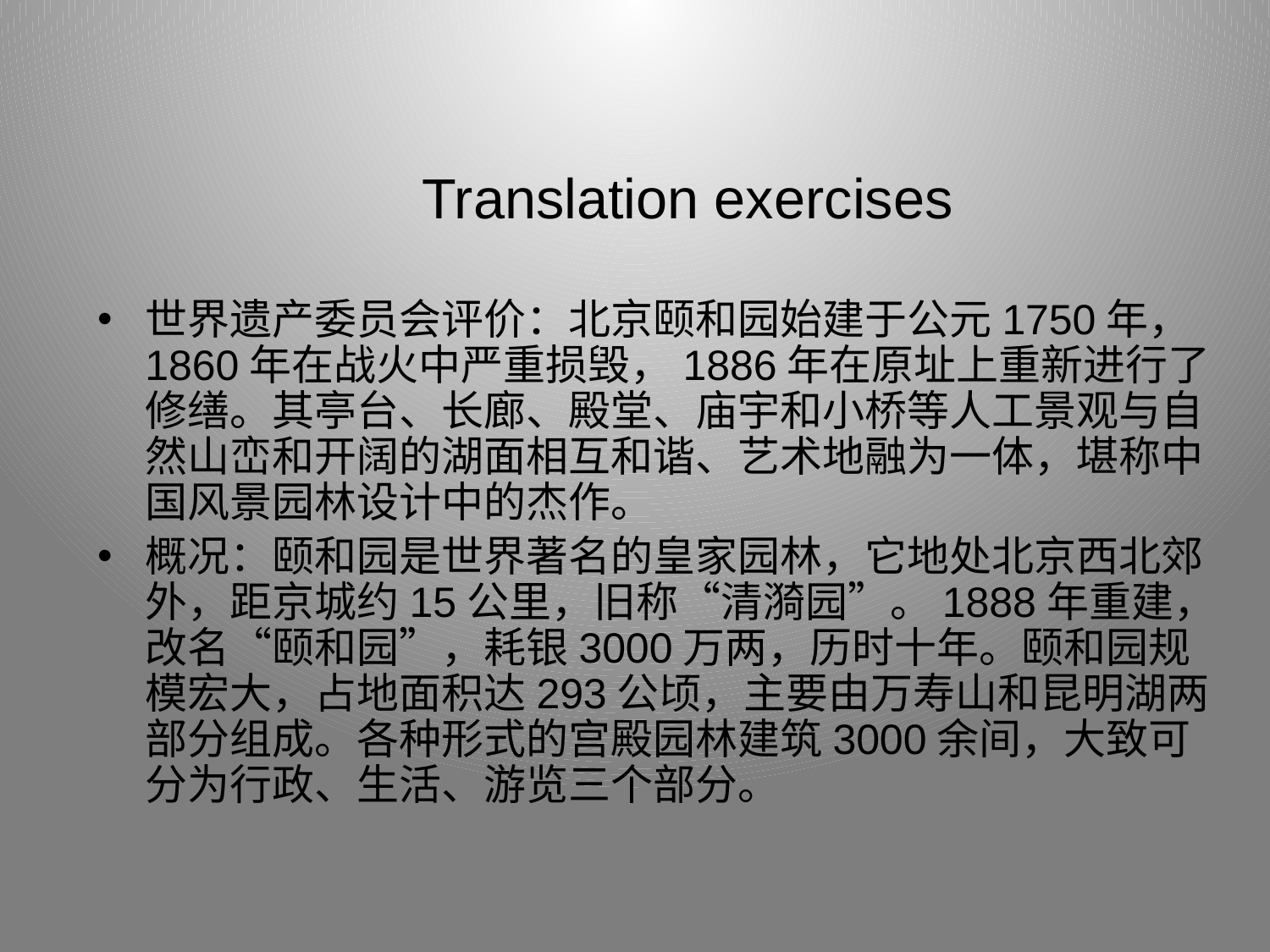

# Translation exercises
世界遗产委员会评价：北京颐和园始建于公元1750年，1860年在战火中严重损毁，1886年在原址上重新进行了修缮。其亭台、长廊、殿堂、庙宇和小桥等人工景观与自然山峦和开阔的湖面相互和谐、艺术地融为一体，堪称中国风景园林设计中的杰作。
概况：颐和园是世界著名的皇家园林，它地处北京西北郊外，距京城约15公里，旧称“清漪园”。1888年重建，改名“颐和园”，耗银3000万两，历时十年。颐和园规模宏大，占地面积达293公顷，主要由万寿山和昆明湖两部分组成。各种形式的宫殿园林建筑3000余间，大致可分为行政、生活、游览三个部分。